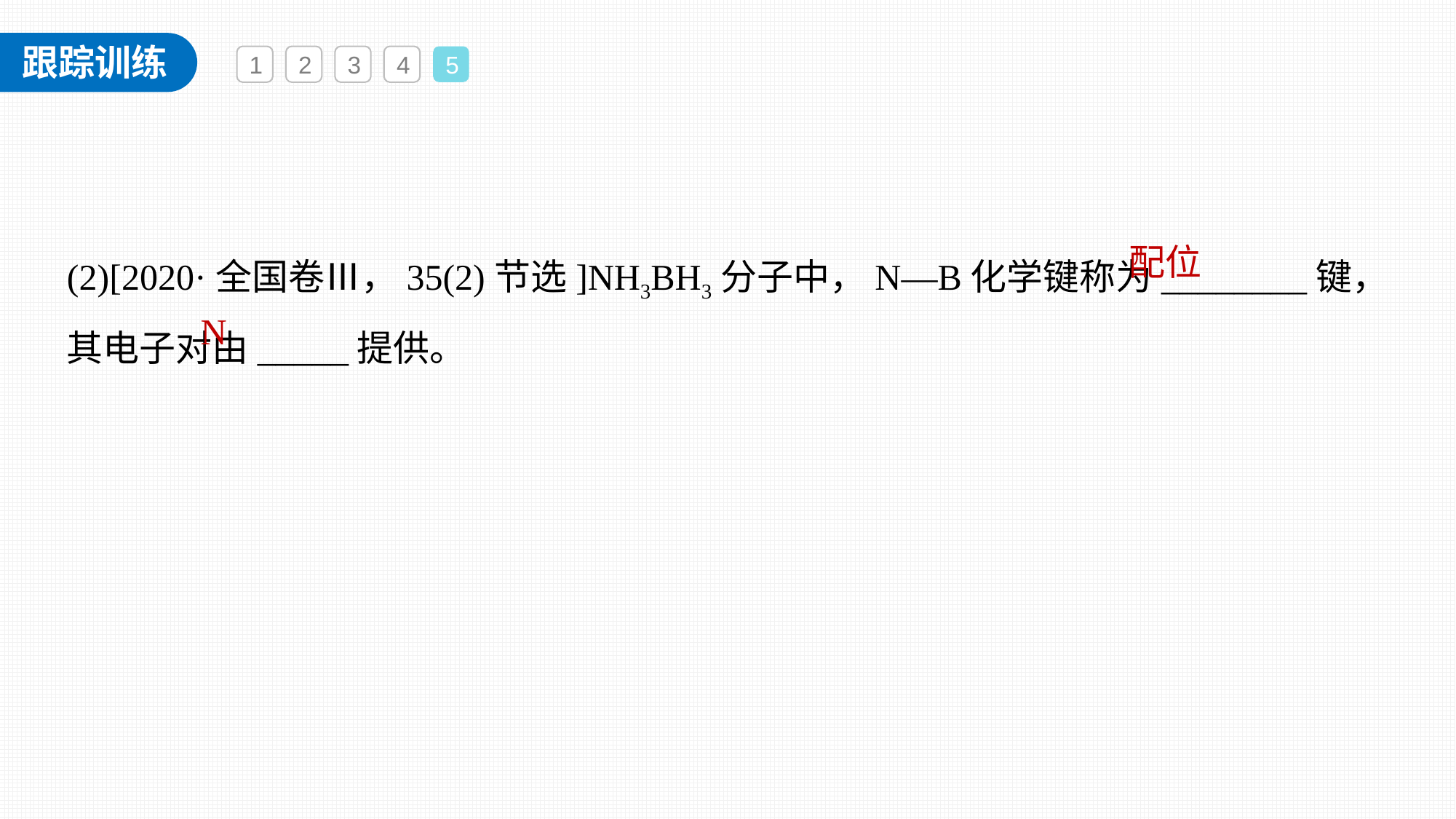

1
2
3
4
5
(2)[2020·全国卷Ⅲ，35(2)节选]NH3BH3分子中，N—B化学键称为________键，其电子对由_____提供。
配位
N